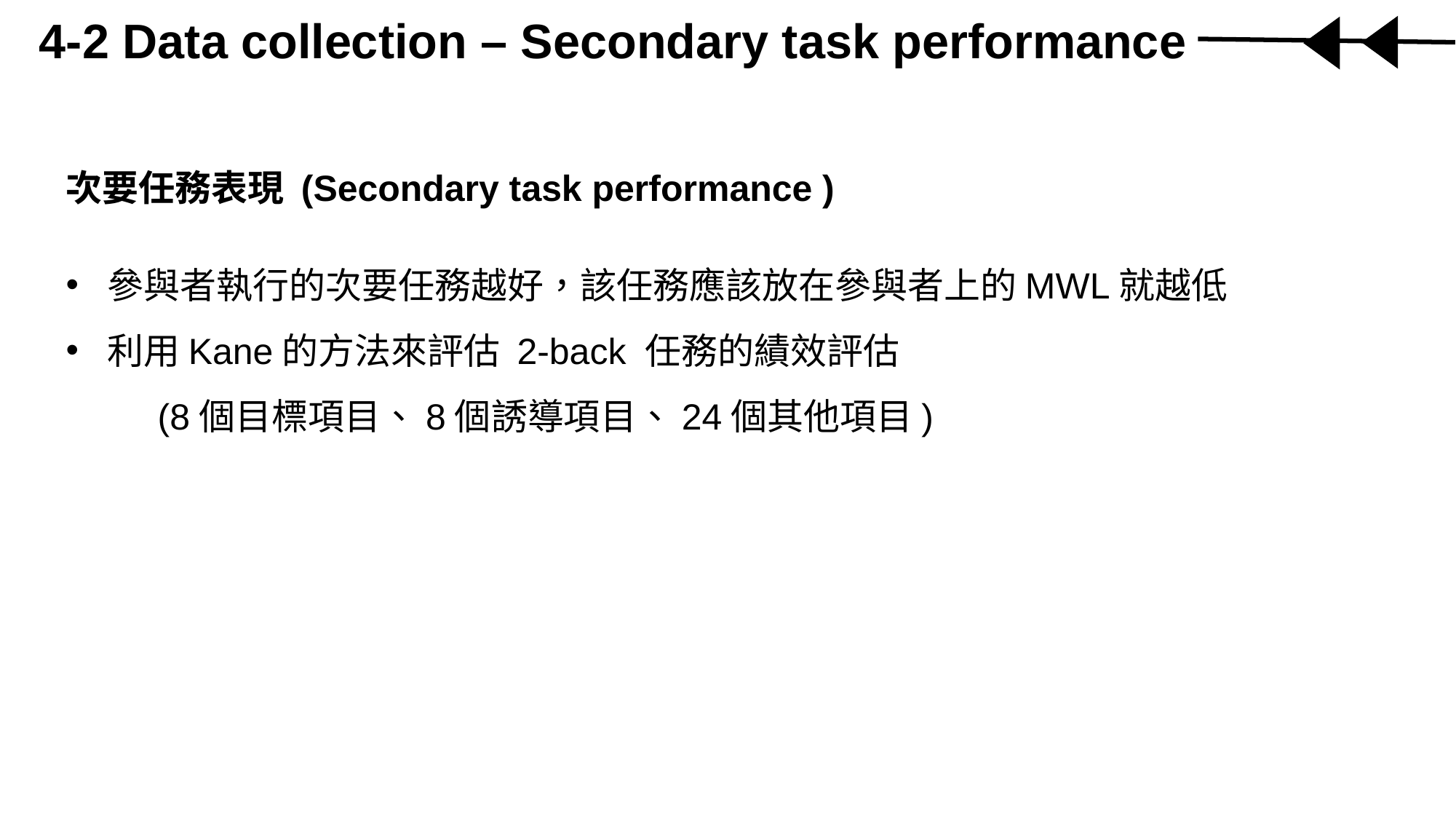

4-2 Data collection – Secondary task performance

次要任務表現 (Secondary task performance )
參與者執行的次要任務越好，該任務應該放在參與者上的MWL就越低
利用Kane的方法來評估 2-back 任務的績效評估
         (8個目標項目、8個誘導項目、24個其他項目)